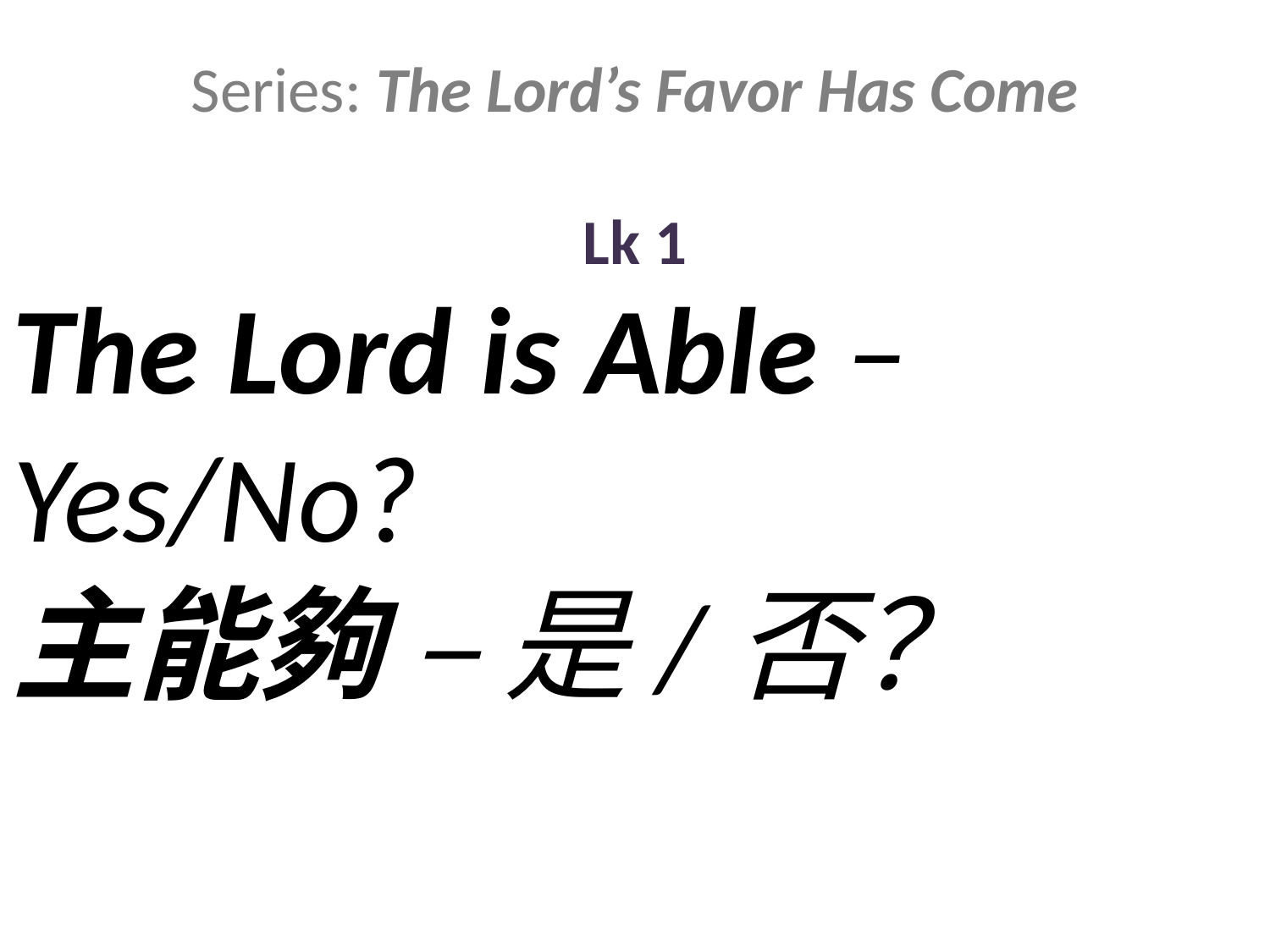

Series: The Lord’s Favor Has Come

Lk 1
The Lord is Able – Yes/No?
主能夠 – 是/否？